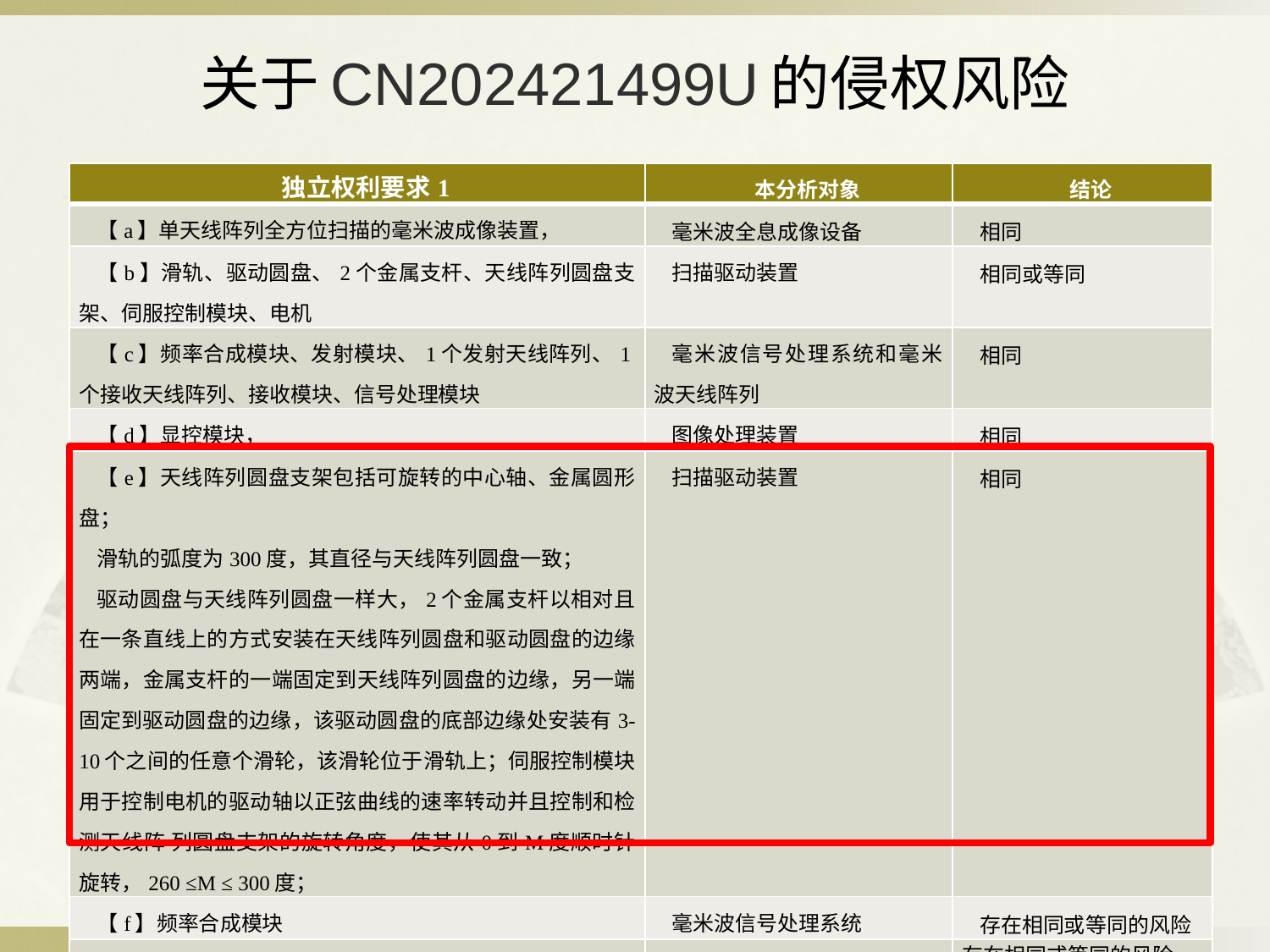

# 关于CN202421499U的侵权风险
| 独立权利要求1 | 本分析对象 | 结论 |
| --- | --- | --- |
| 【a】单天线阵列全方位扫描的毫米波成像装置， | 毫米波全息成像设备 | 相同 |
| 【b】滑轨、驱动圆盘、2个金属支杆、天线阵列圆盘支架、伺服控制模块、电机 | 扫描驱动装置 | 相同或等同 |
| 【c】频率合成模块、发射模块、1个发射天线阵列、1个接收天线阵列、接收模块、信号处理模块 | 毫米波信号处理系统和毫米波天线阵列 | 相同 |
| 【d】显控模块， | 图像处理装置 | 相同 |
| 【e】天线阵列圆盘支架包括可旋转的中心轴、金属圆形盘； 滑轨的弧度为300度，其直径与天线阵列圆盘一致； 驱动圆盘与天线阵列圆盘一样大，2个金属支杆以相对且在一条直线上的方式安装在天线阵列圆盘和驱动圆盘的边缘两端，金属支杆的一端固定到天线阵列圆盘的边缘，另一端固定到驱动圆盘的边缘，该驱动圆盘的底部边缘处安装有3-10个之间的任意个滑轮，该滑轮位于滑轨上；伺服控制模块用于控制电机的驱动轴以正弦曲线的速率转动并且控制和检测天线阵 列圆盘支架的旋转角度，使其从0到M度顺时针旋转，260 ≤M ≤ 300度； | 扫描驱动装置 | 相同 |
| 【f】频率合成模块 | 毫米波信号处理系统 | 存在相同或等同的风险 |
| 【g】发射模块 | 毫米波信号处理系统 | 存在相同或等同的风险 |